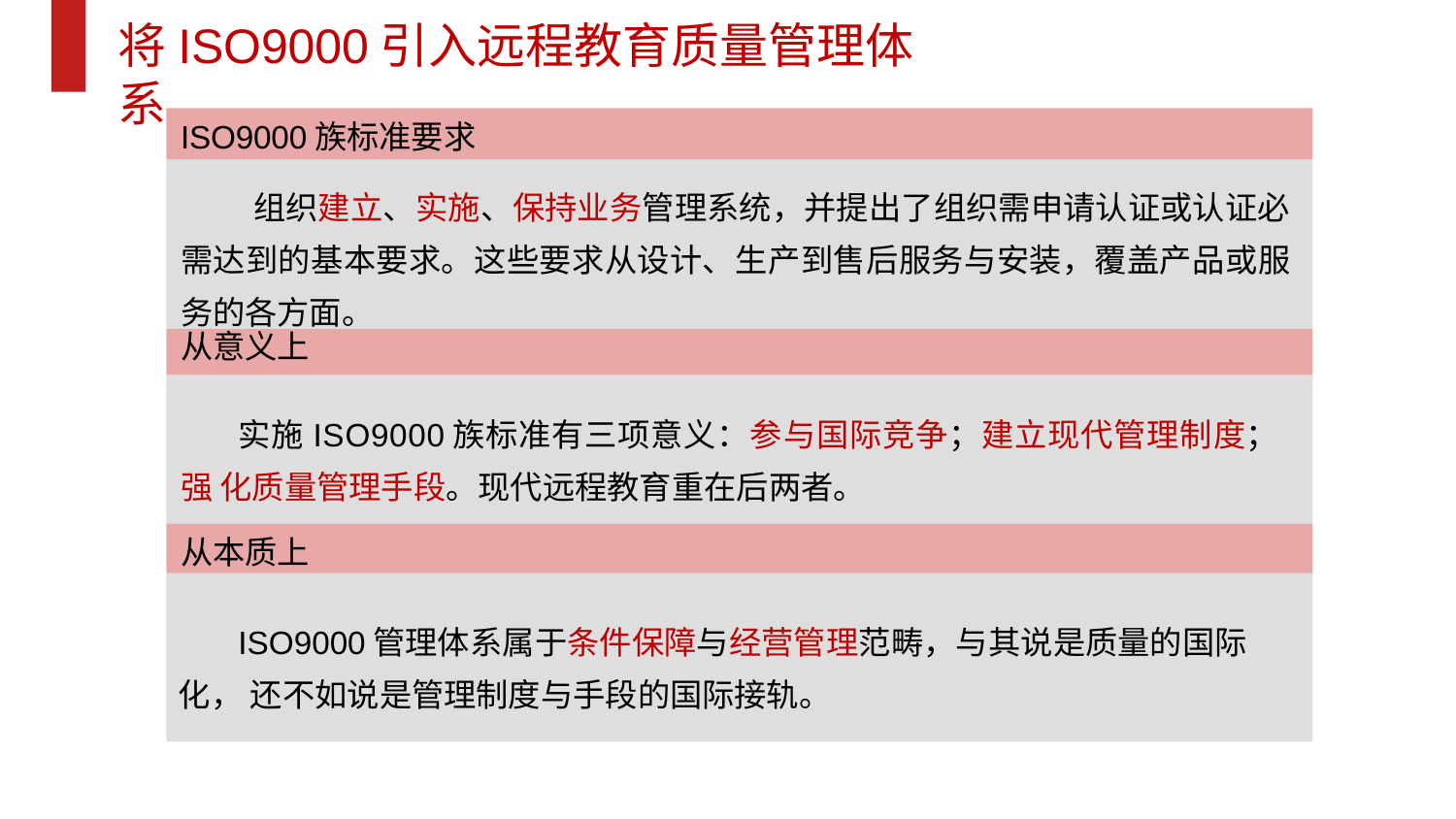

# 将ISO9000引入远程教育质量管理体系
| ISO9000族标准要求 |
| --- |
| 组织建立、实施、保持业务管理系统，并提出了组织需申请认证或认证必 需达到的基本要求。这些要求从设计、生产到售后服务与安装，覆盖产品或服 务的各方面。 |
| 从意义上 |
| 实施ISO9000族标准有三项意义：参与国际竞争；建立现代管理制度；强 化质量管理手段。现代远程教育重在后两者。 |
| 从本质上 |
| ISO9000管理体系属于条件保障与经营管理范畴，与其说是质量的国际化， 还不如说是管理制度与手段的国际接轨。 |